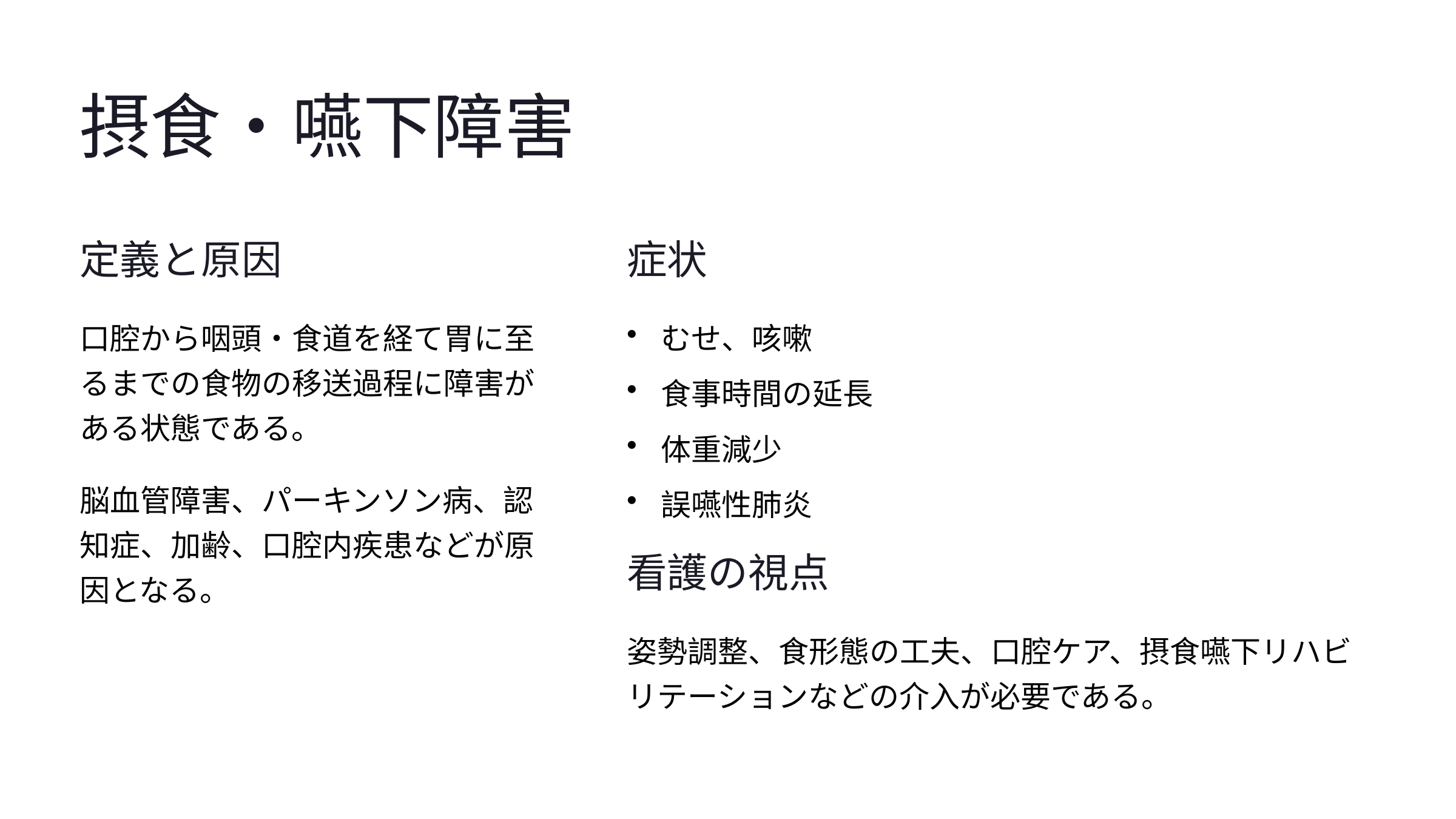

摂食・嚥下障害
定義と原因
症状
口腔から咽頭・食道を経て胃に至るまでの食物の移送過程に障害がある状態である。
むせ、咳嗽
食事時間の延長
体重減少
脳血管障害、パーキンソン病、認知症、加齢、口腔内疾患などが原因となる。
誤嚥性肺炎
看護の視点
姿勢調整、食形態の工夫、口腔ケア、摂食嚥下リハビリテーションなどの介入が必要である。